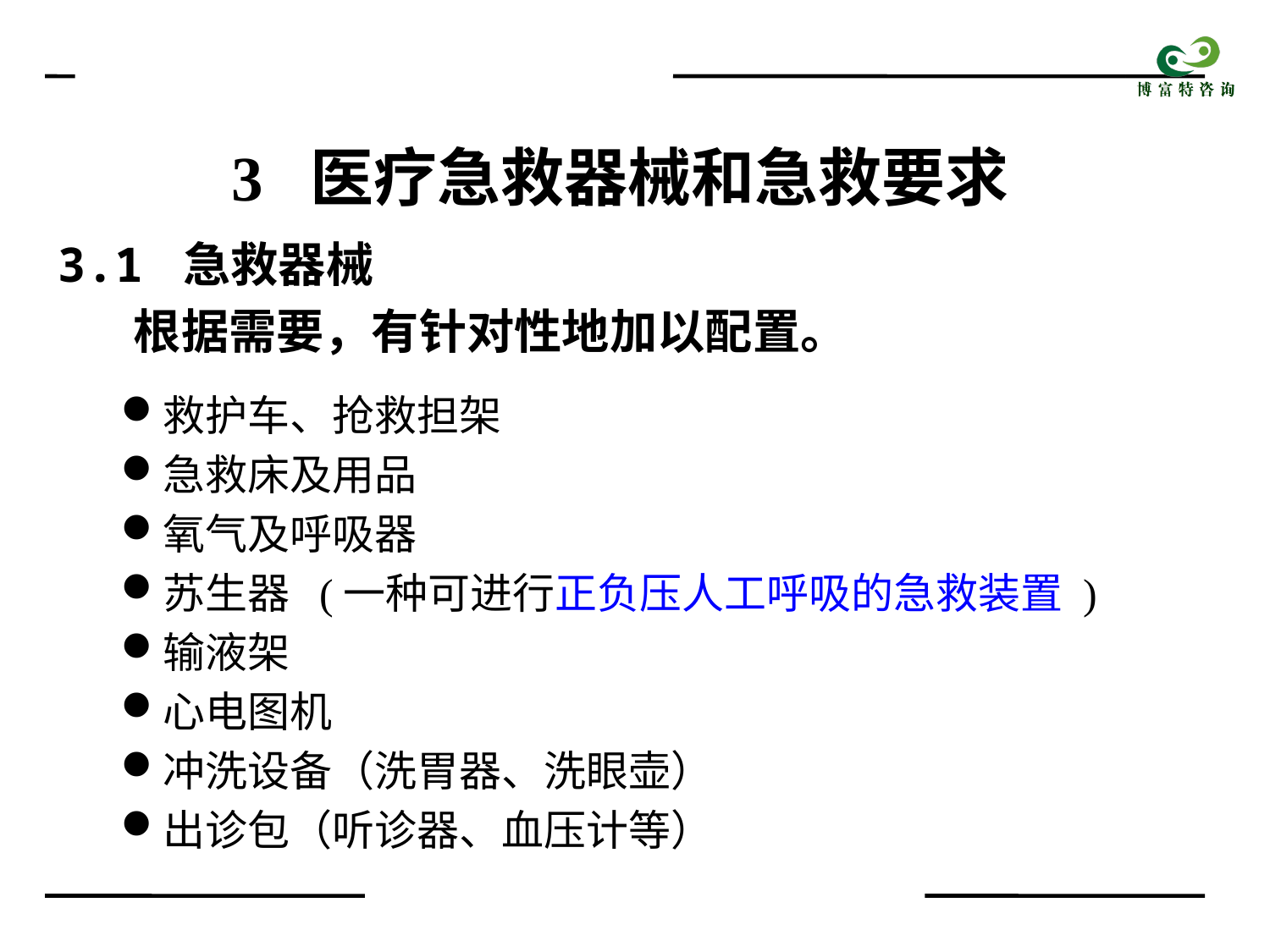

3  医疗急救器械和急救要求
3.1 急救器械
      根据需要，有针对性地加以配置。

救护车、抢救担架
急救床及用品
氧气及呼吸器
苏生器  (一种可进行正负压人工呼吸的急救装置 )
输液架
心电图机
冲洗设备（洗胃器、洗眼壶）
出诊包（听诊器、血压计等）